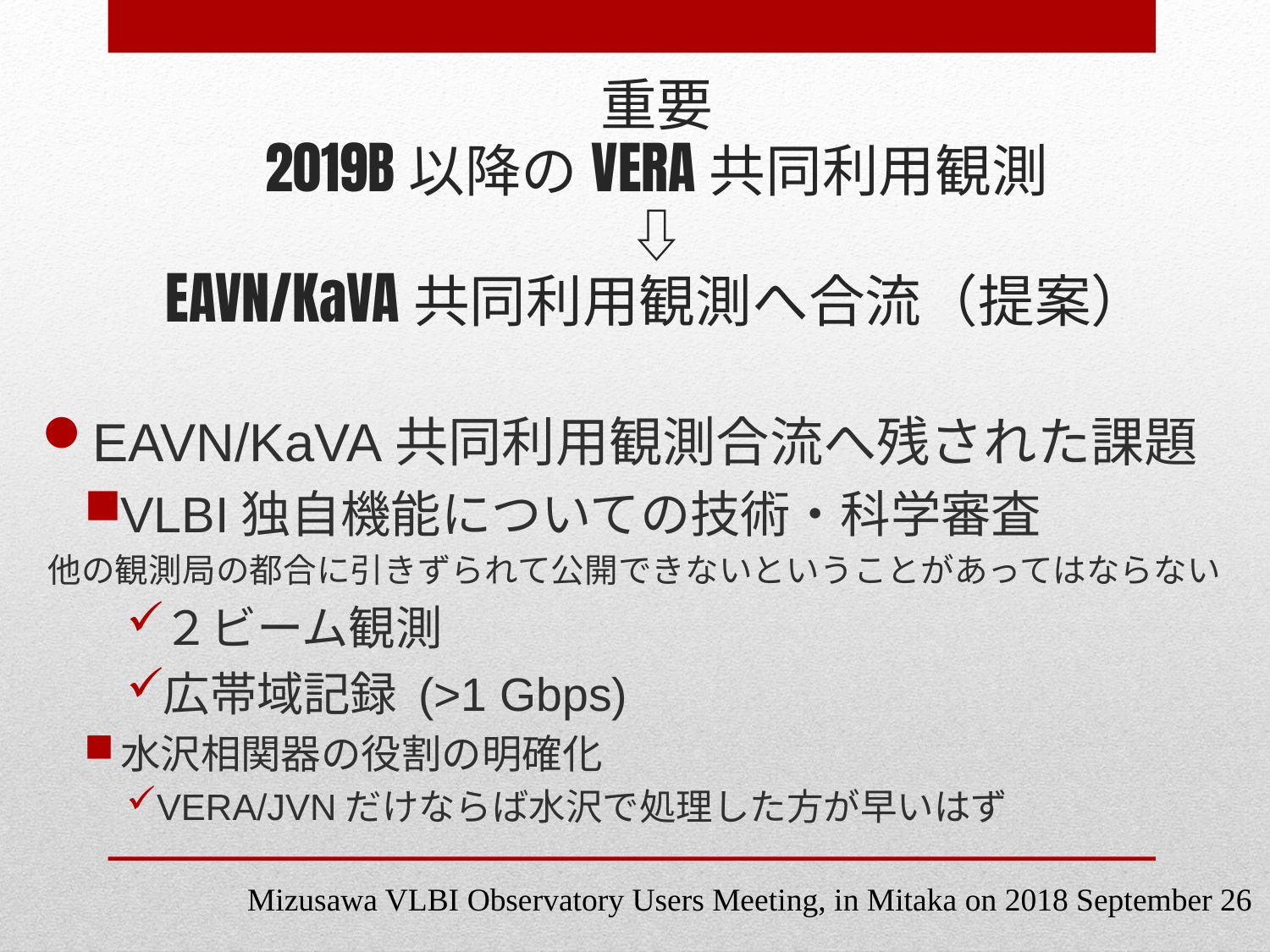

# 重要 2019B以降のVERA共同利用観測 ⇩ EAVN/KaVA共同利用観測へ合流（提案）

EAVN/KaVA共同利用観測合流へ残された課題
VLBI独自機能についての技術・科学審査
他の観測局の都合に引きずられて公開できないということがあってはならない
２ビーム観測
広帯域記録 (>1 Gbps)
水沢相関器の役割の明確化
VERA/JVNだけならば水沢で処理した方が早いはず
Mizusawa VLBI Observatory Users Meeting, in Mitaka on 2018 September 26